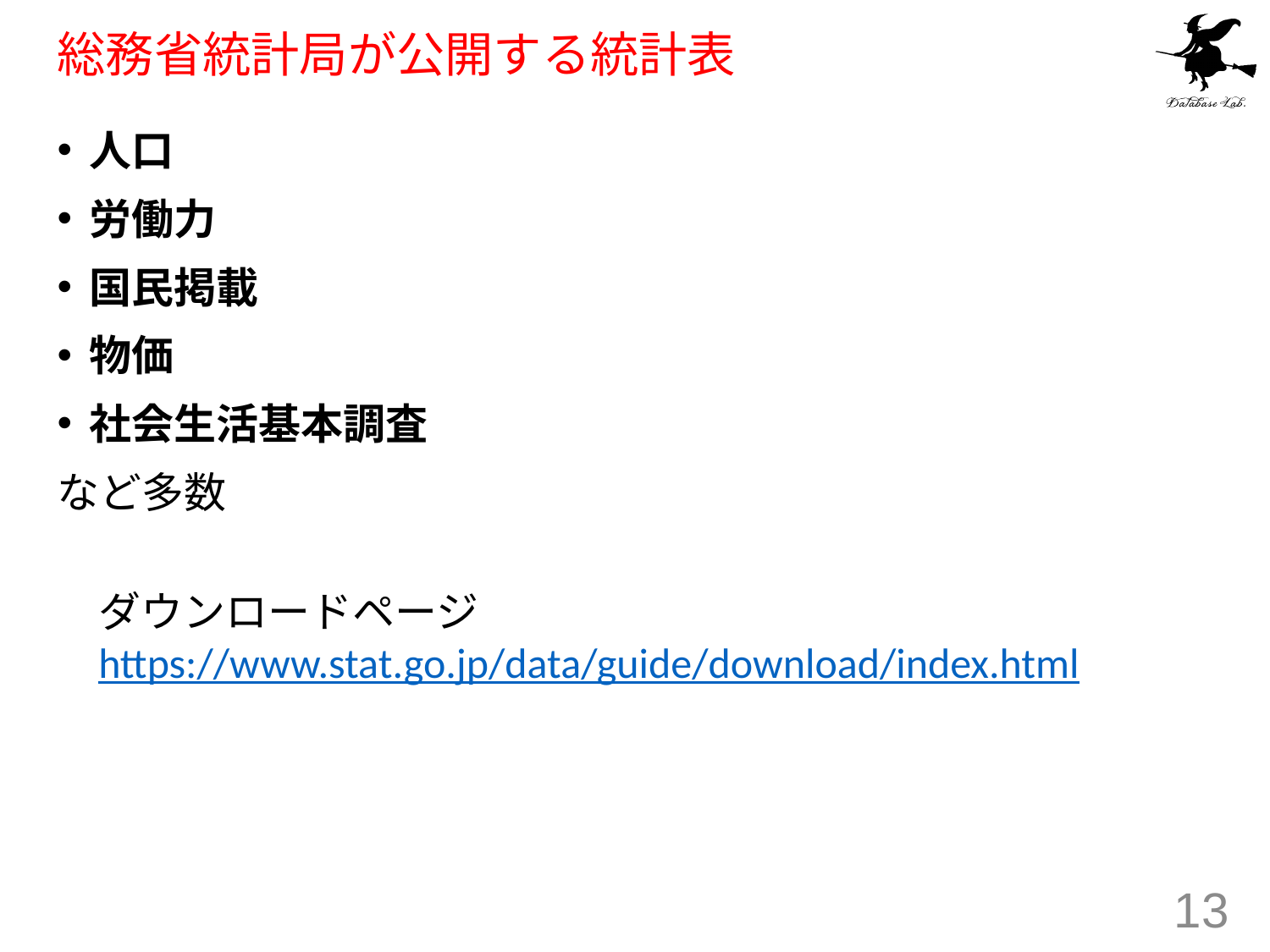

# 総務省統計局が公開する統計表
人口
労働力
国民掲載
物価
社会生活基本調査
など多数

ダウンロードページ
https://www.stat.go.jp/data/guide/download/index.html
13